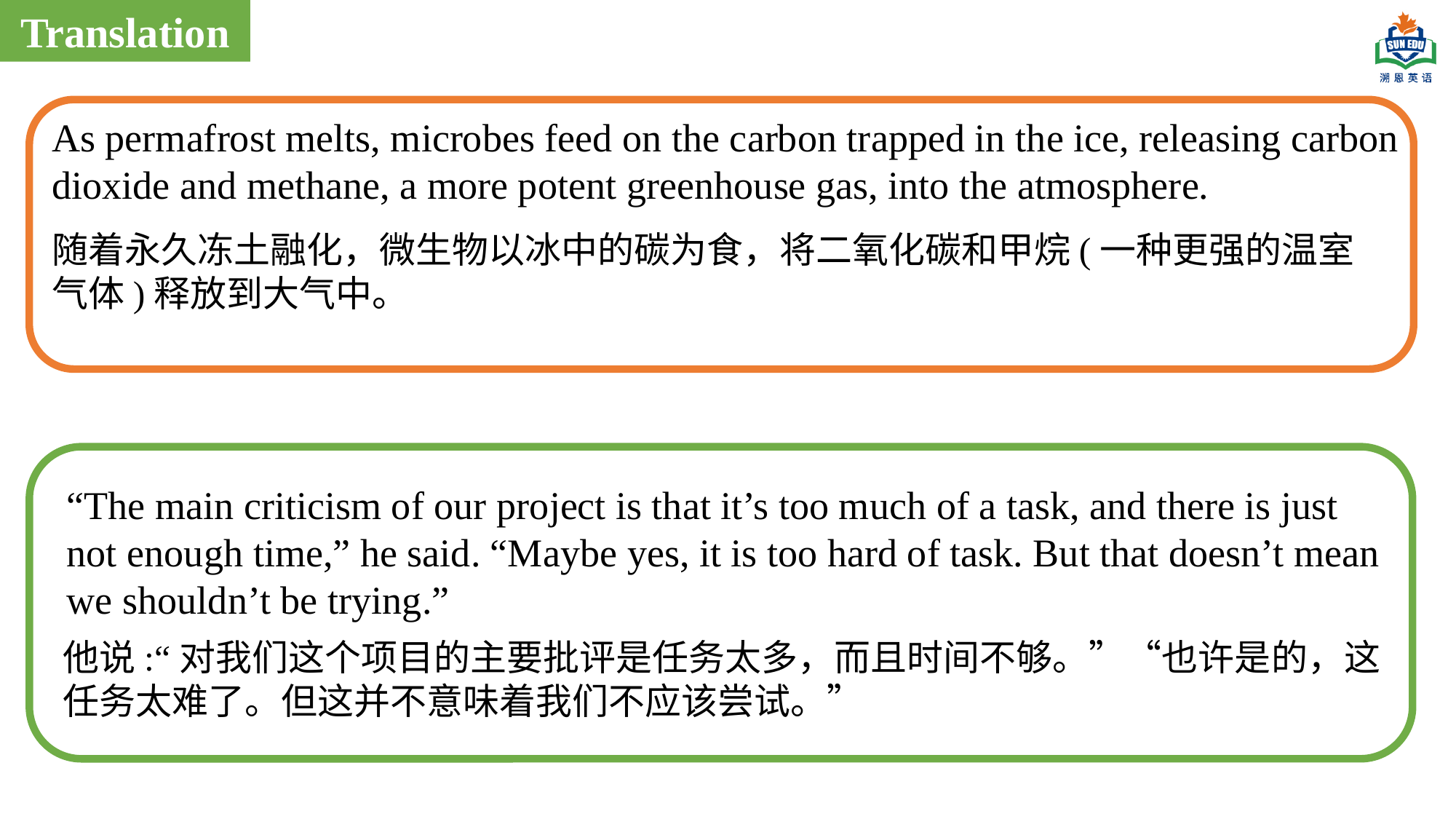

Translation

As permafrost melts, microbes feed on the carbon trapped in the ice, releasing carbon dioxide and methane, a more potent greenhouse gas, into the atmosphere.
随着永久冻土融化，微生物以冰中的碳为食，将二氧化碳和甲烷(一种更强的温室气体)释放到大气中。

“The main criticism of our project is that it’s too much of a task, and there is just not enough time,” he said. “Maybe yes, it is too hard of task. But that doesn’t mean we shouldn’t be trying.”
他说:“对我们这个项目的主要批评是任务太多，而且时间不够。”“也许是的，这任务太难了。但这并不意味着我们不应该尝试。”